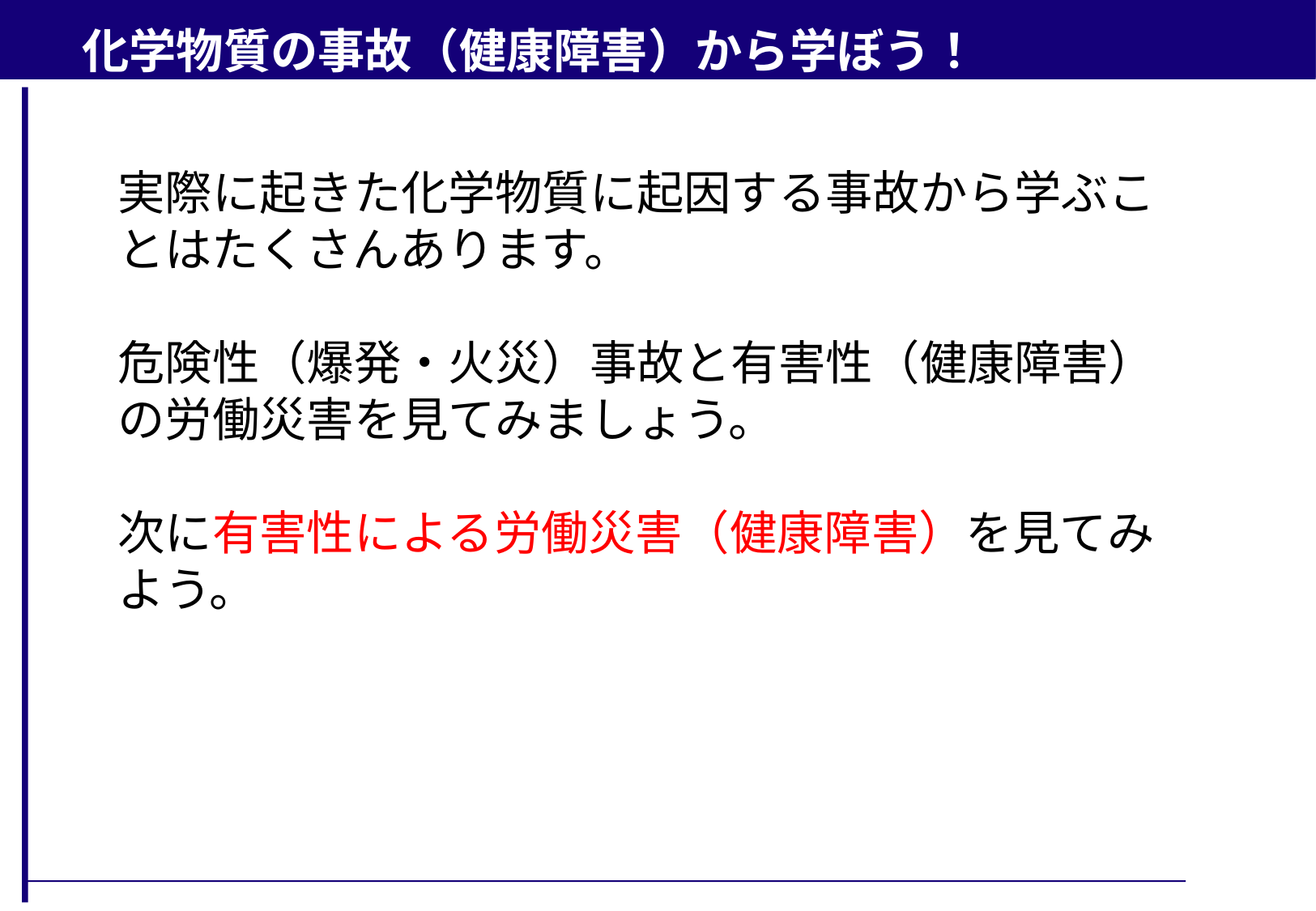

化学物質の事故（健康障害）から学ぼう！
実際に起きた化学物質に起因する事故から学ぶことはたくさんあります。

危険性（爆発・火災）事故と有害性（健康障害）の労働災害を見てみましょう。

次に有害性による労働災害（健康障害）を見てみよう。